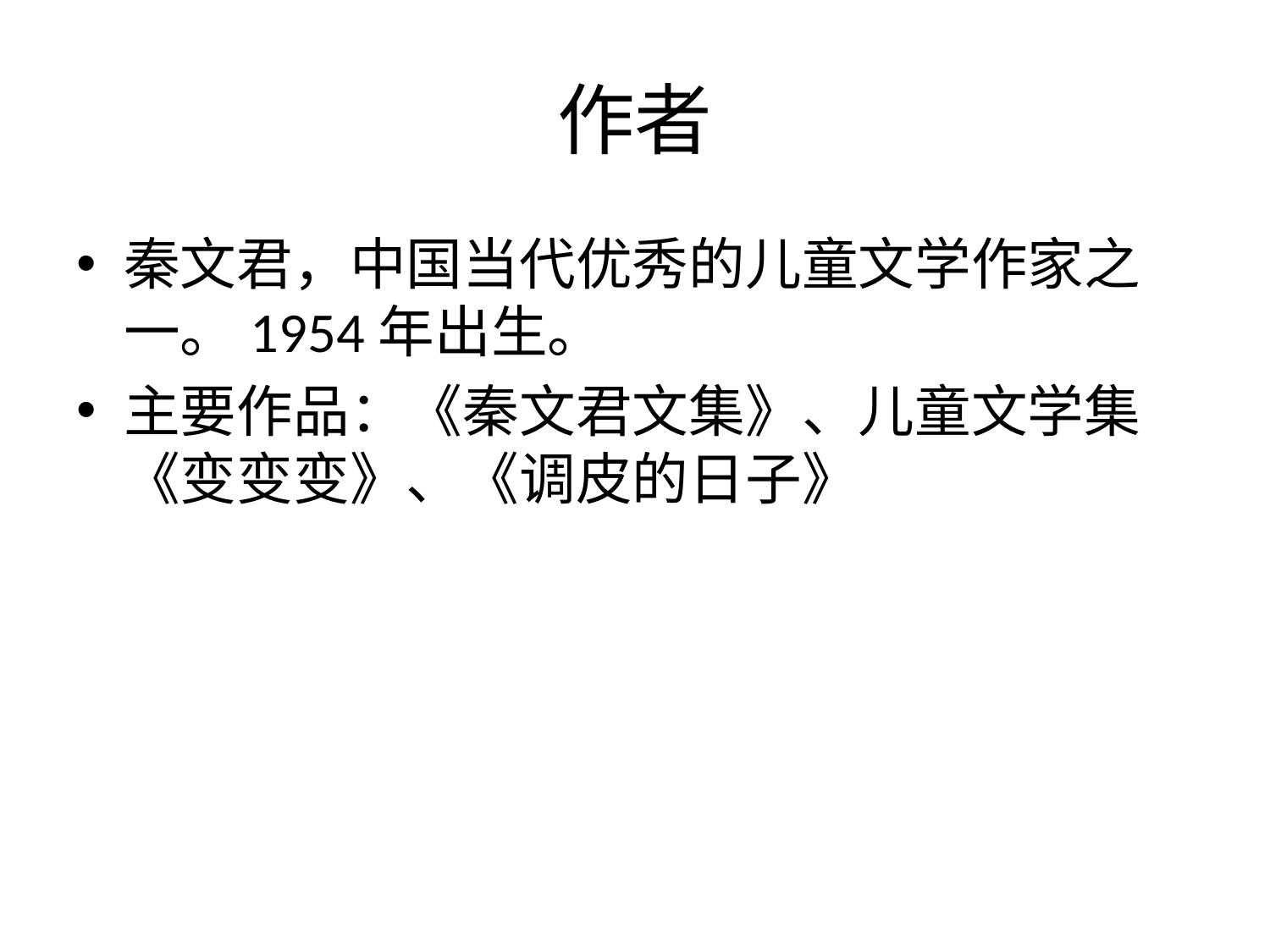

# 作者
秦文君，中国当代优秀的儿童文学作家之一。1954年出生。
主要作品：《秦文君文集》、儿童文学集《变变变》、《调皮的日子》